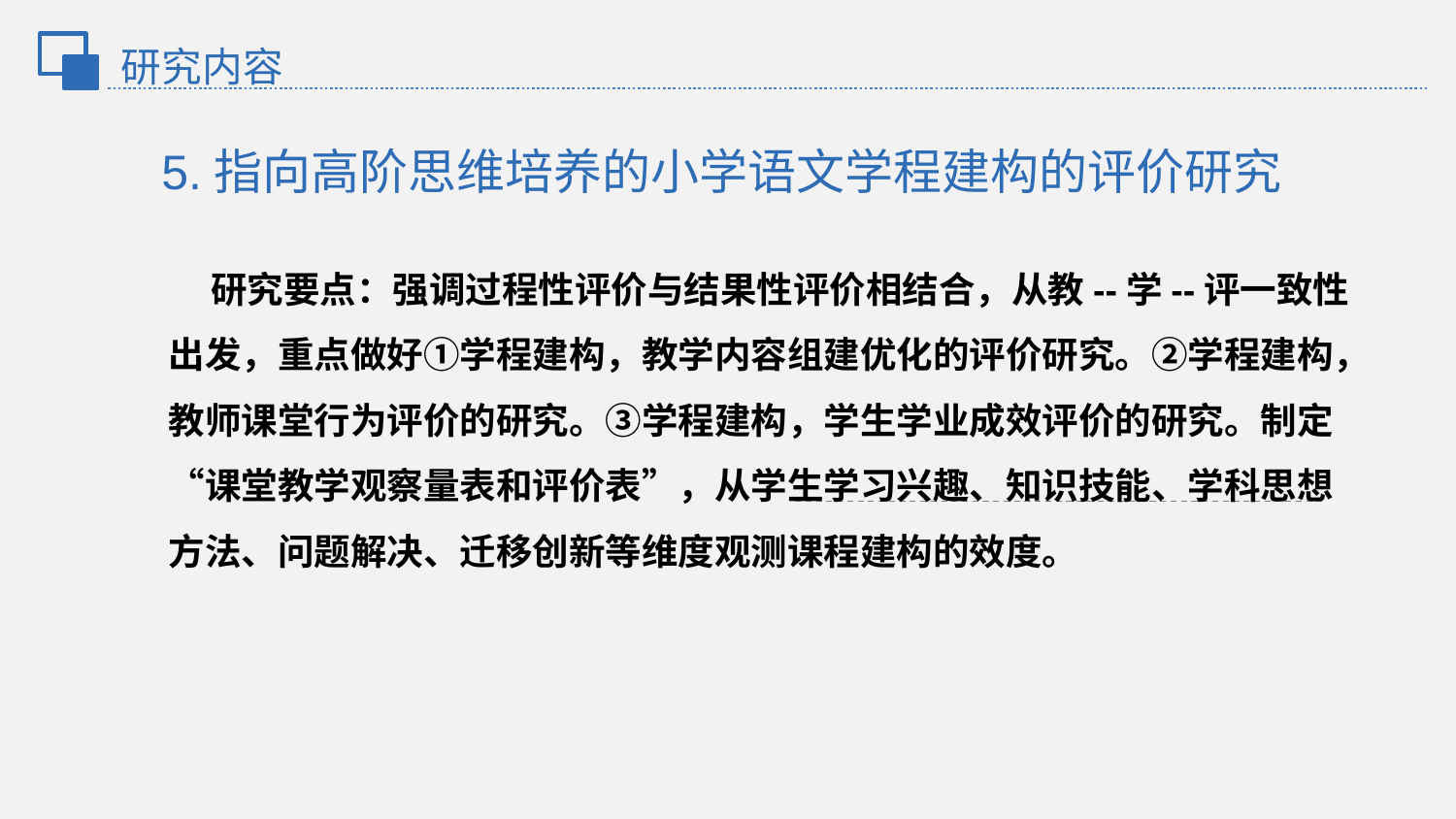

研究内容

5.指向高阶思维培养的小学语文学程建构的评价研究
    研究要点：强调过程性评价与结果性评价相结合，从教--学--评一致性出发，重点做好①学程建构，教学内容组建优化的评价研究。②学程建构，教师课堂行为评价的研究。③学程建构，学生学业成效评价的研究。制定“课堂教学观察量表和评价表”，从学生学习兴趣、知识技能、学科思想方法、问题解决、迁移创新等维度观测课程建构的效度。